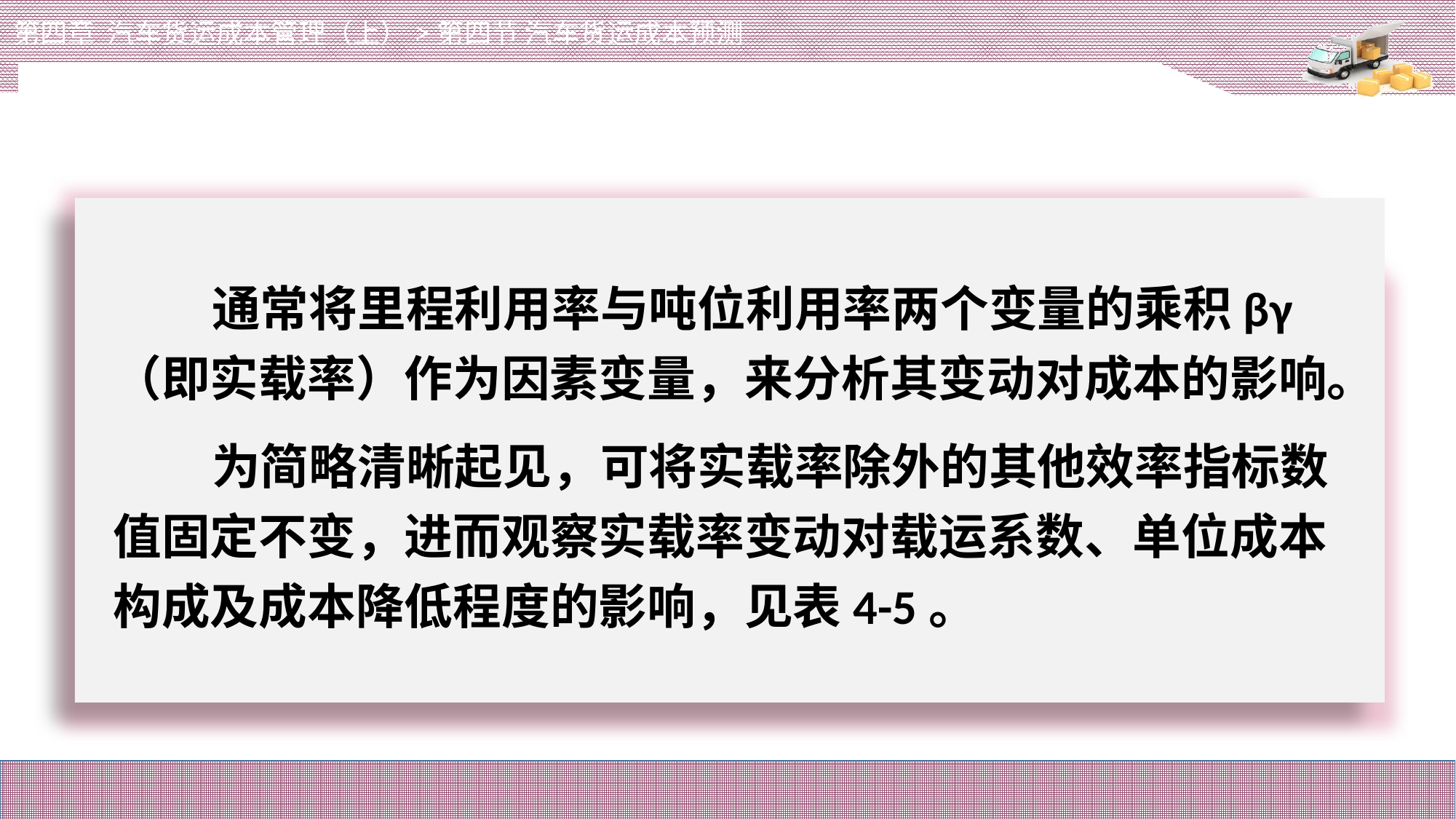

第四章  汽车货运成本管理（上）>第四节 汽车货运成本预测
# 通常将里程利用率与吨位利用率两个变量的乘积βγ（即实载率）作为因素变量，来分析其变动对成本的影响。
为简略清晰起见，可将实载率除外的其他效率指标数值固定不变，进而观察实载率变动对载运系数、单位成本构成及成本降低程度的影响，见表4-5。